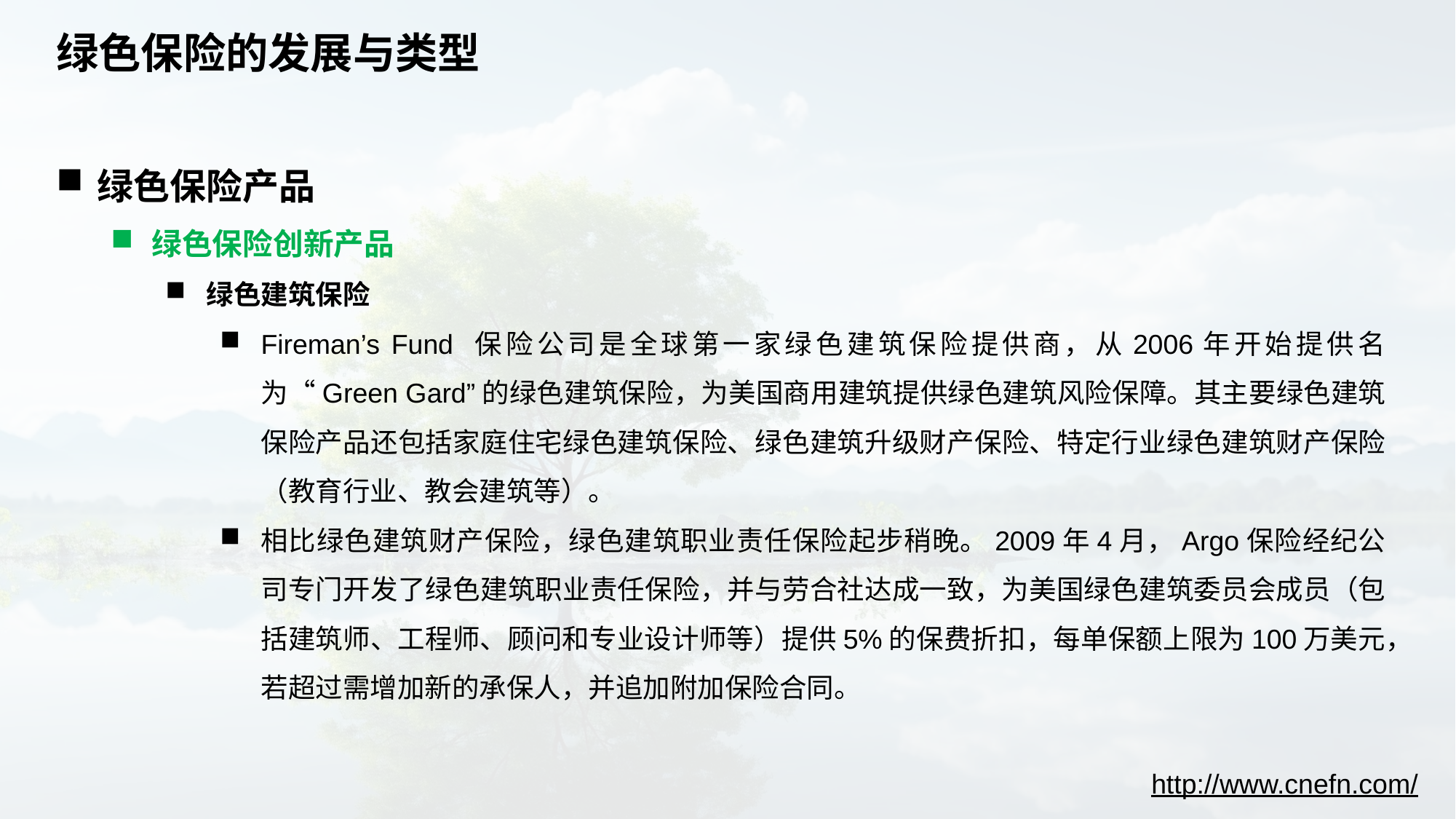

# 绿色保险的发展与类型
绿色保险产品
绿色保险创新产品
绿色建筑保险
Fireman’s Fund 保险公司是全球第一家绿色建筑保险提供商，从2006年开始提供名为“Green Gard”的绿色建筑保险，为美国商用建筑提供绿色建筑风险保障。其主要绿色建筑保险产品还包括家庭住宅绿色建筑保险、绿色建筑升级财产保险、特定行业绿色建筑财产保险（教育行业、教会建筑等）。
相比绿色建筑财产保险，绿色建筑职业责任保险起步稍晚。2009年4月，Argo保险经纪公司专门开发了绿色建筑职业责任保险，并与劳合社达成一致，为美国绿色建筑委员会成员（包括建筑师、工程师、顾问和专业设计师等）提供5%的保费折扣，每单保额上限为100万美元，若超过需增加新的承保人，并追加附加保险合同。